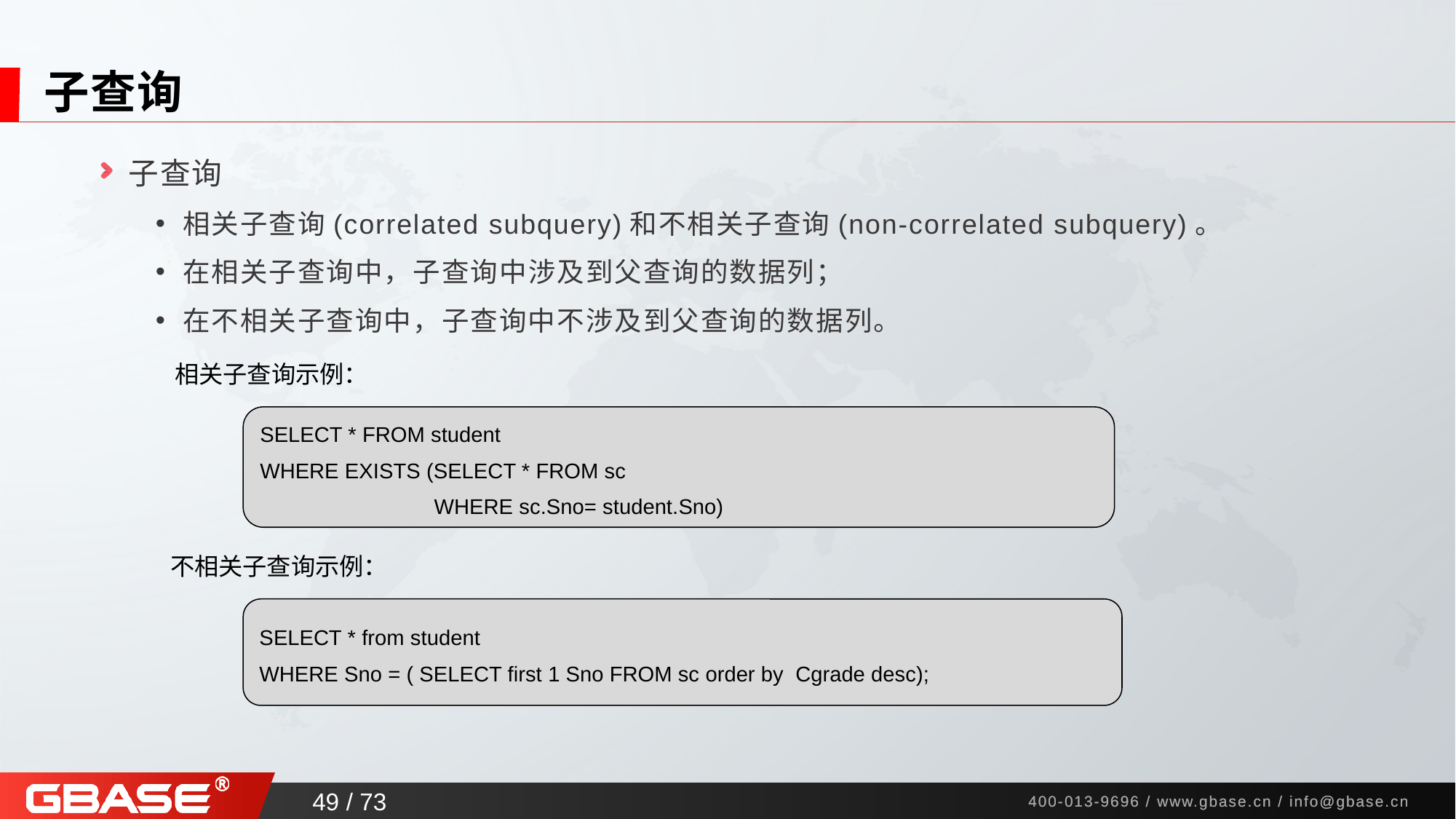

# 子查询
子查询
相关子查询(correlated subquery)和不相关子查询(non-correlated subquery)。
在相关子查询中，子查询中涉及到父查询的数据列；
在不相关子查询中，子查询中不涉及到父查询的数据列。
相关子查询示例：
SELECT * FROM student
WHERE EXISTS (SELECT * FROM sc
                             WHERE sc.Sno= student.Sno)
不相关子查询示例：

SELECT * from student
WHERE Sno = ( SELECT first 1 Sno FROM sc order by  Cgrade desc);